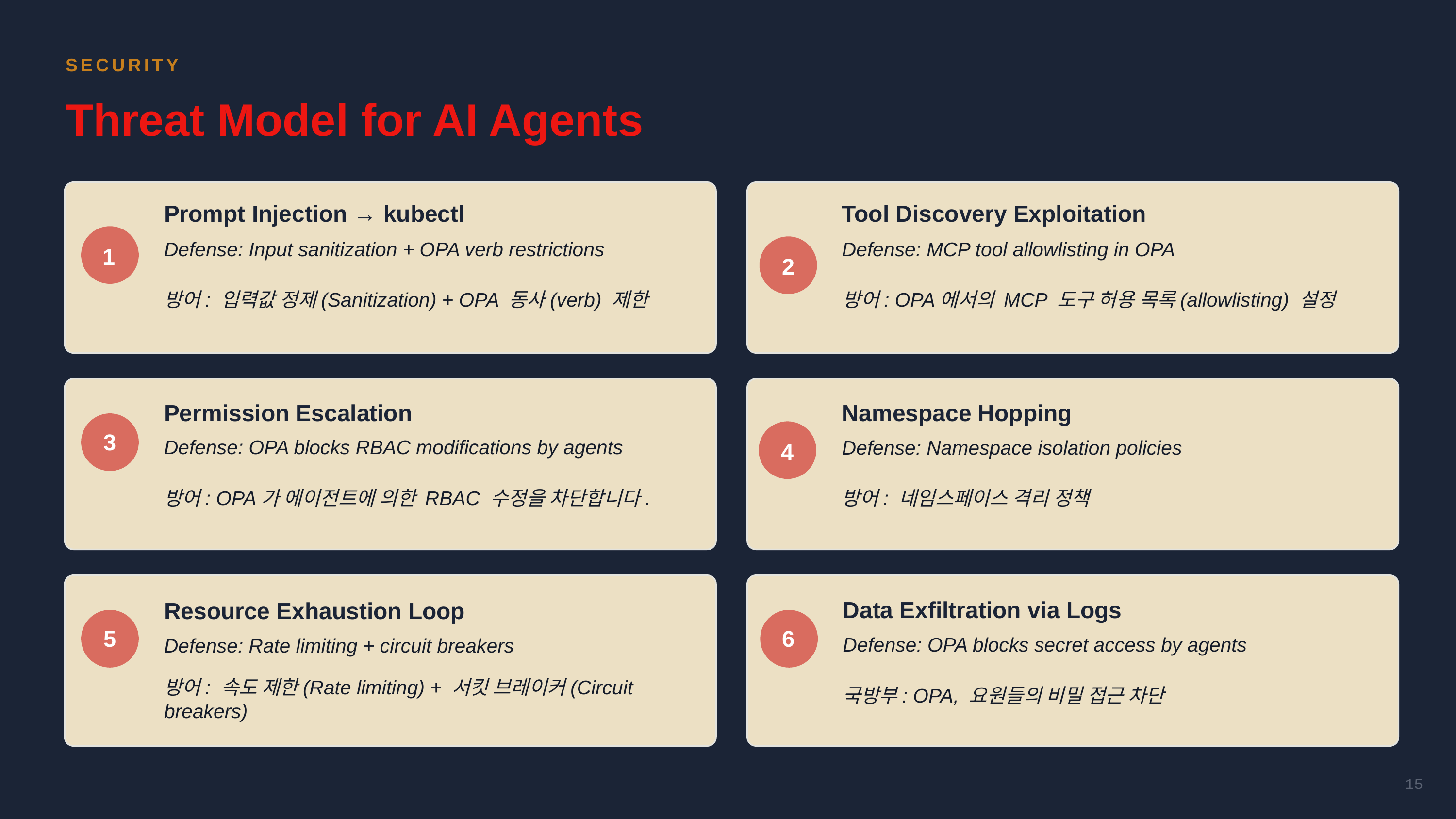

SECURITY

Threat Model for AI Agents

Prompt Injection → kubectl
Tool Discovery Exploitation

1
Defense: Input sanitization + OPA verb restrictions
Defense: MCP tool allowlisting in OPA

2
방어: 입력값 정제(Sanitization) + OPA 동사(verb) 제한
방어: OPA에서의 MCP 도구 허용 목록(allowlisting) 설정

Namespace Hopping
Permission Escalation

3

4
Defense: OPA blocks RBAC modifications by agents
Defense: Namespace isolation policies
방어: OPA가 에이전트에 의한 RBAC 수정을 차단합니다.
방어: 네임스페이스 격리 정책

Data Exfiltration via Logs
Resource Exhaustion Loop

6

5
Defense: OPA blocks secret access by agents
Defense: Rate limiting + circuit breakers
방어: 속도 제한(Rate limiting) + 서킷 브레이커(Circuit breakers)
국방부: OPA, 요원들의 비밀 접근 차단

15